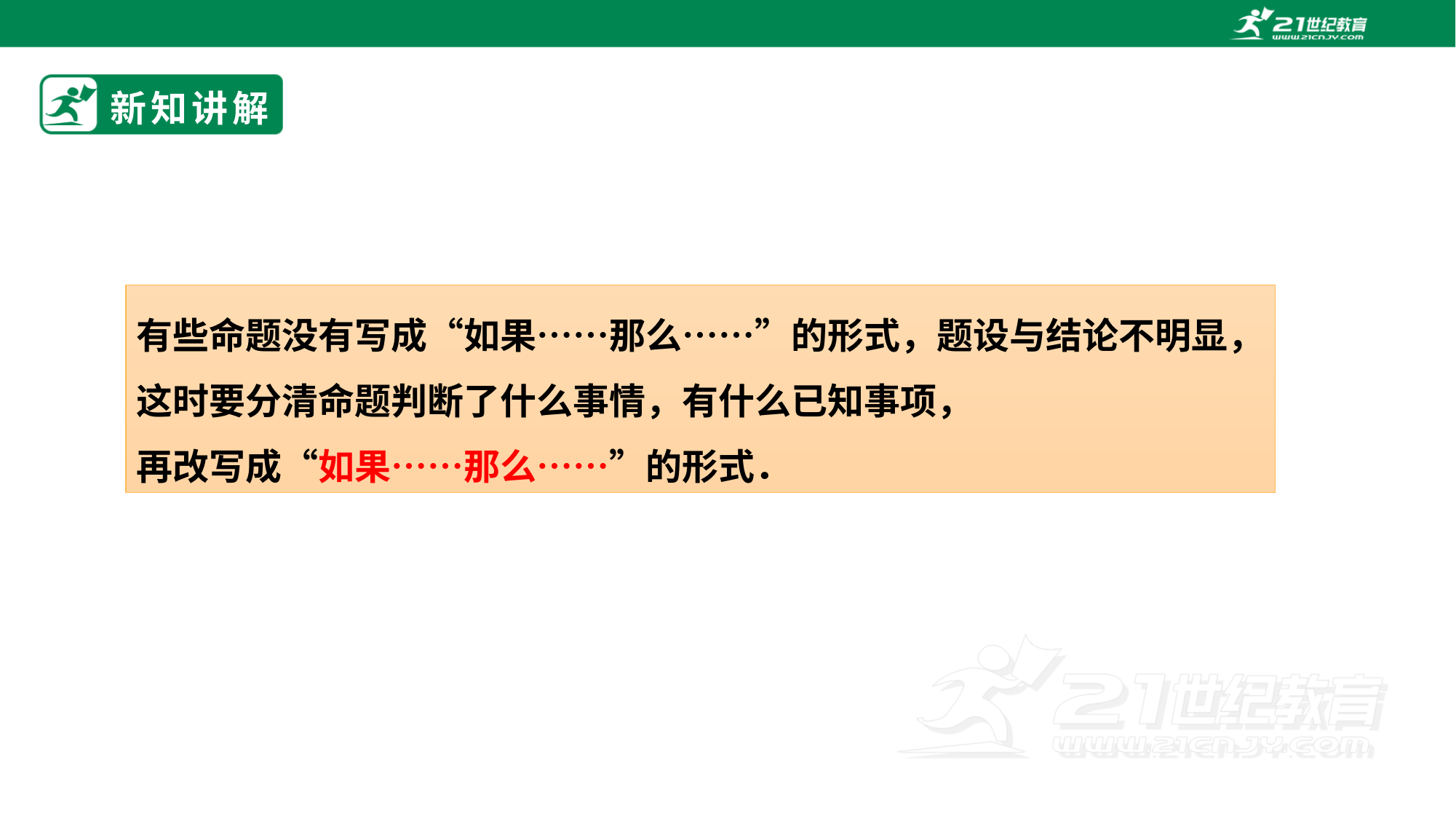

# 新知讲解
有些命题没有写成“如果……那么……”的形式，题设与结论不明显，
这时要分清命题判断了什么事情，有什么已知事项，
再改写成“如果……那么……”的形式．